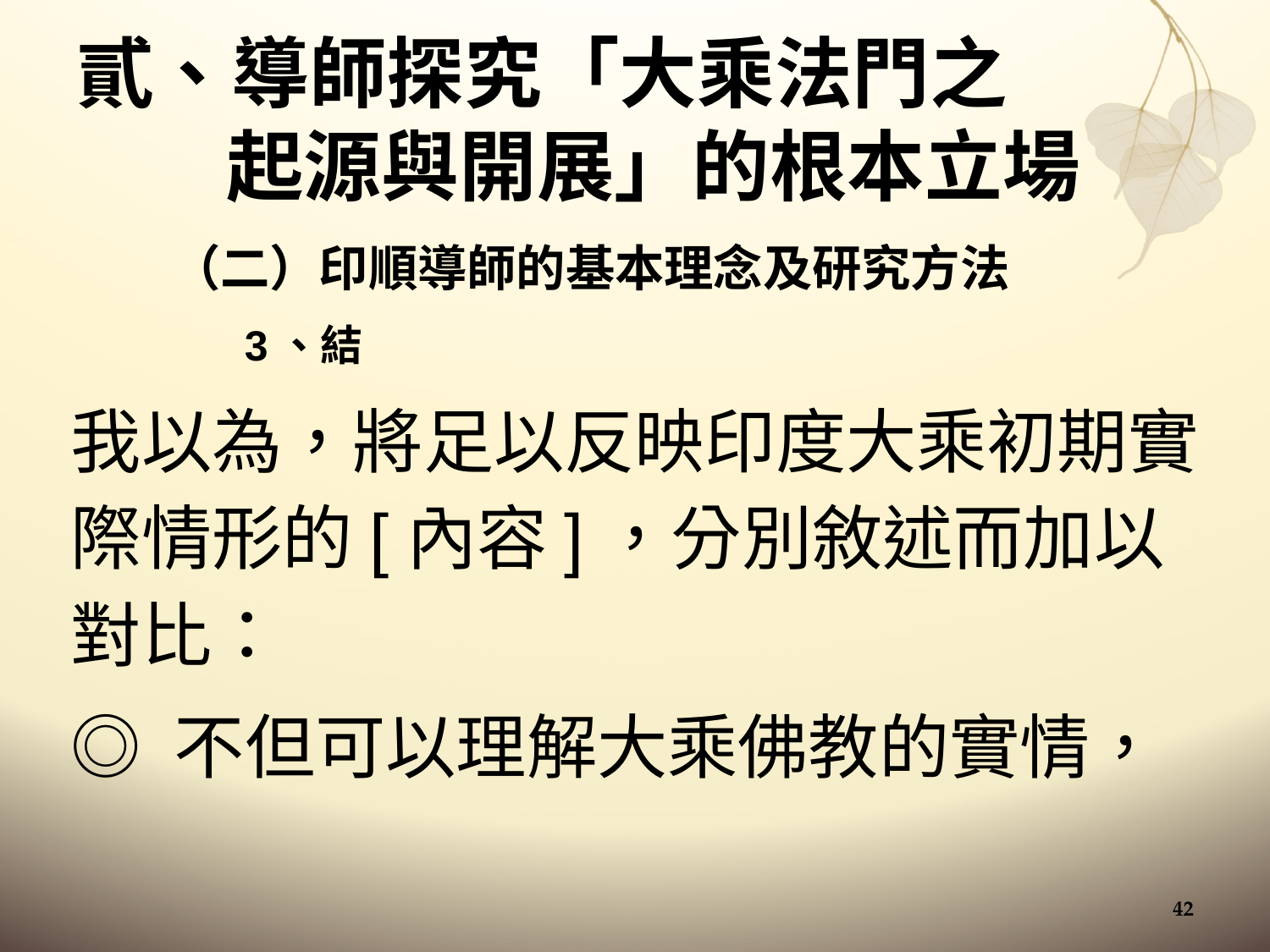

# 貳、導師探究「大乘法門之起源與開展」的根本立場
（二）印順導師的基本理念及研究方法
3、結
我以為，將足以反映印度大乘初期實際情形的[內容]，分別敘述而加以對比：
◎ 不但可以理解大乘佛教的實情，

42